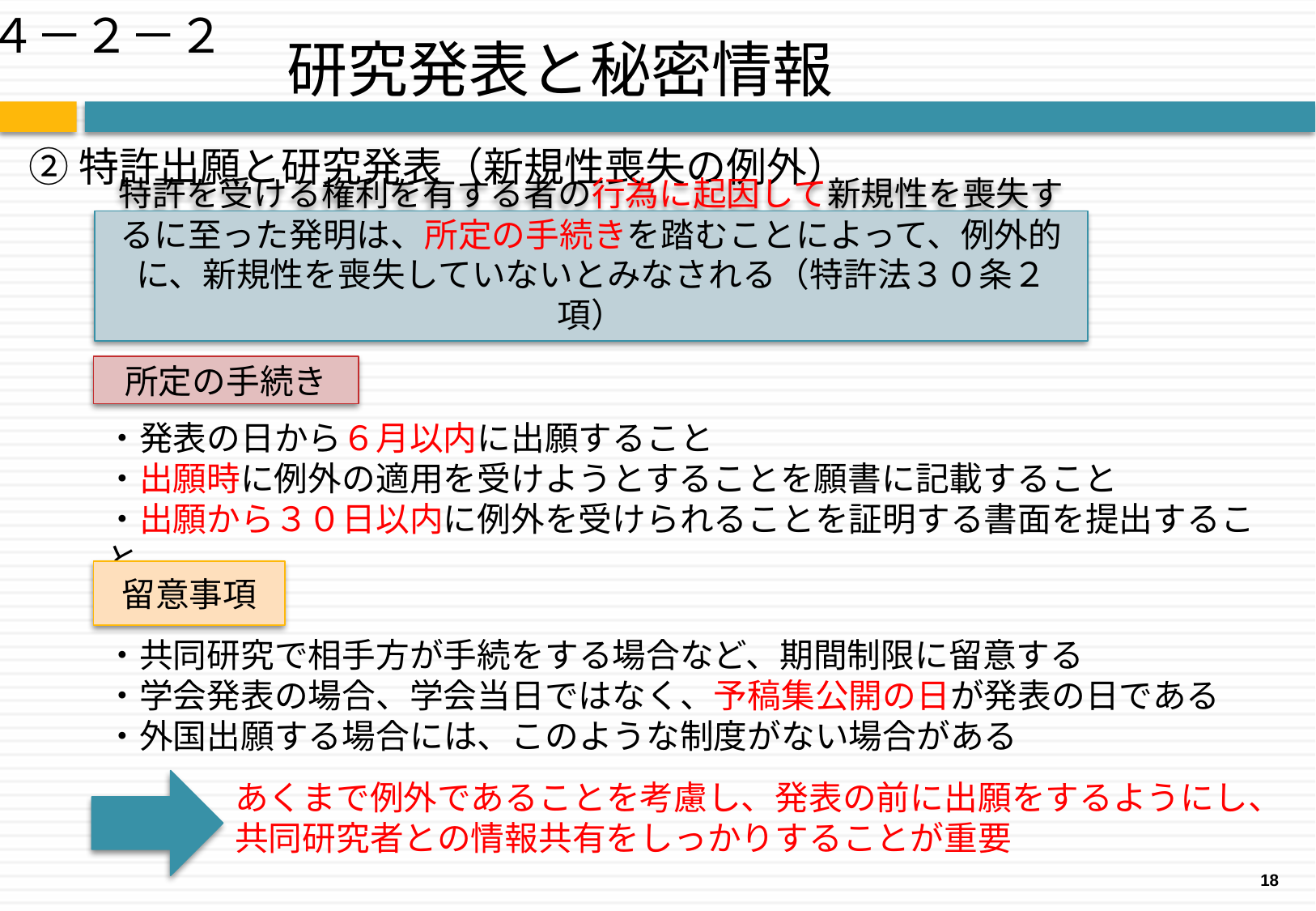

４－２－２
研究発表と秘密情報
②特許出願と研究発表（新規性喪失の例外）
特許を受ける権利を有する者の行為に起因して新規性を喪失するに至った発明は、所定の手続きを踏むことによって、例外的に、新規性を喪失していないとみなされる（特許法３０条２項）
所定の手続き
・発表の日から６月以内に出願すること
・出願時に例外の適用を受けようとすることを願書に記載すること
・出願から３０日以内に例外を受けられることを証明する書面を提出すること
留意事項
・共同研究で相手方が手続をする場合など、期間制限に留意する
・学会発表の場合、学会当日ではなく、予稿集公開の日が発表の日である
・外国出願する場合には、このような制度がない場合がある

あくまで例外であることを考慮し、発表の前に出願をするようにし、
共同研究者との情報共有をしっかりすることが重要
18